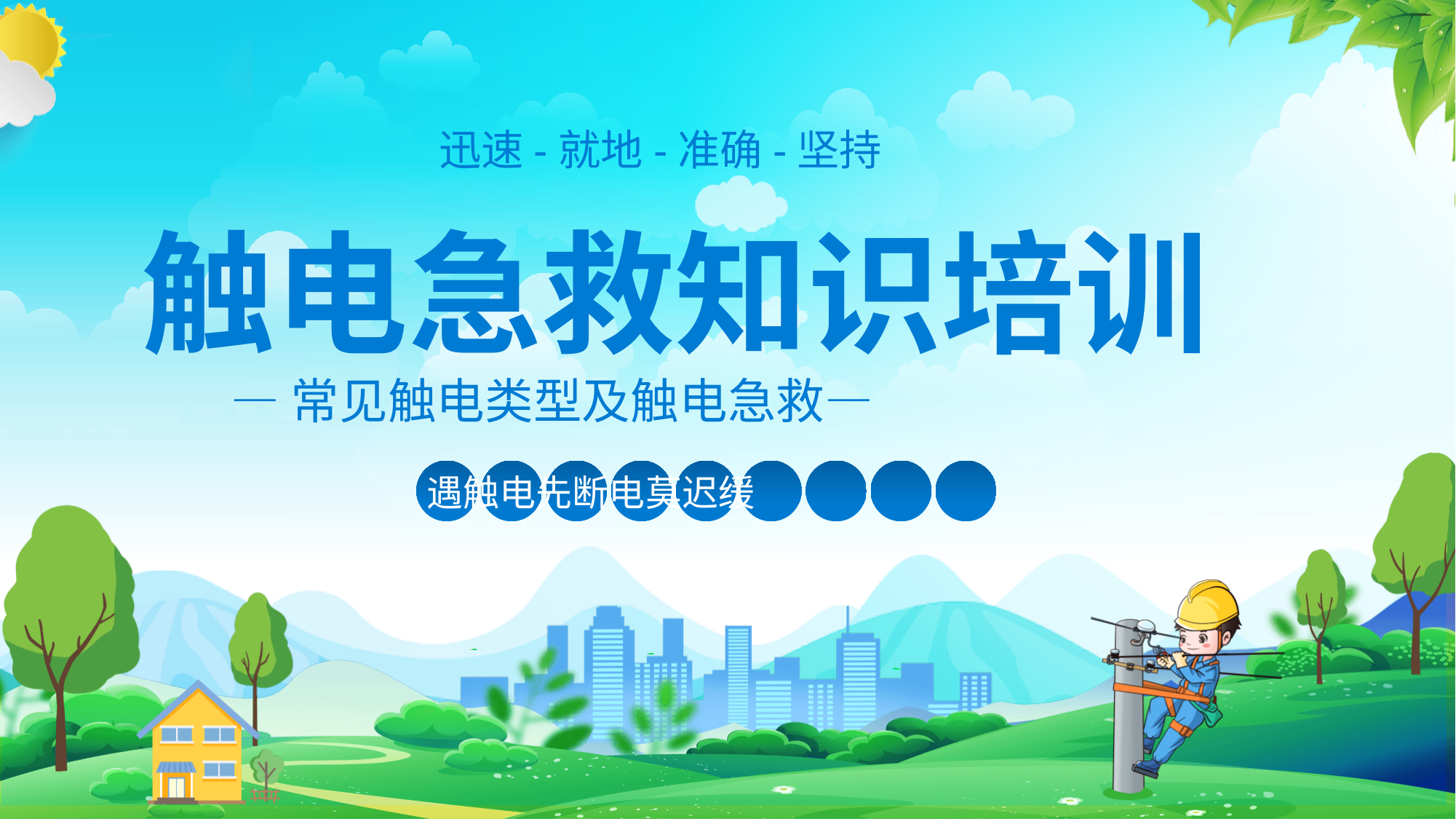

迅速-就地-准确-坚持
触电急救知识培训
—常见触电类型及触电急救—

遇触电先断电莫迟缓